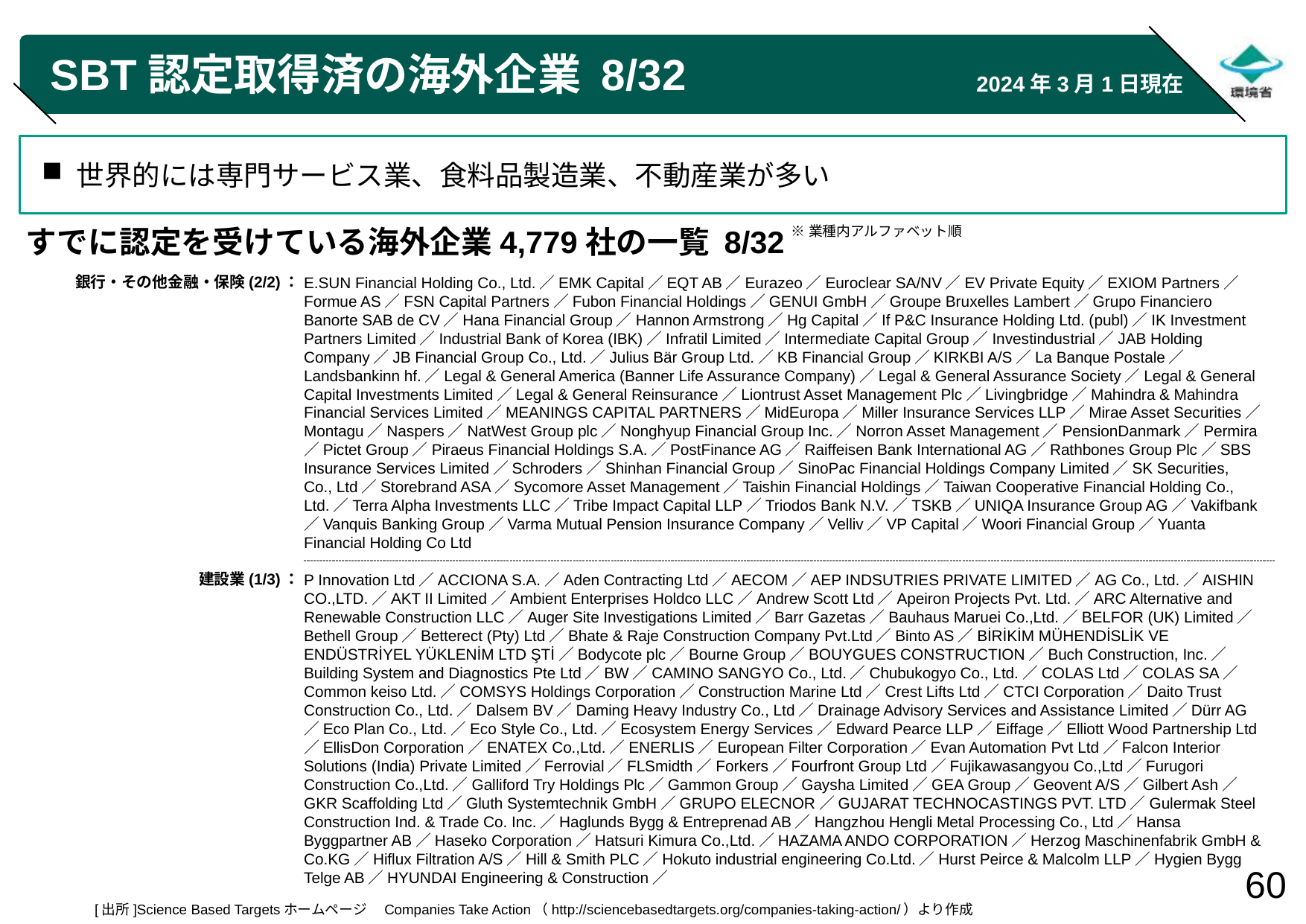

# SBT認定取得済の海外企業 8/32
2024年3月1日現在
世界的には専門サービス業、食料品製造業、不動産業が多い
※業種内アルファベット順
すでに認定を受けている海外企業4,779社の一覧 8/32
銀行・その他金融・保険(2/2)：

建設業(1/3)：

E.SUN Financial Holding Co., Ltd.／EMK Capital／EQT AB／Eurazeo／Euroclear SA/NV／EV Private Equity／EXIOM Partners／Formue AS／FSN Capital Partners／Fubon Financial Holdings／GENUI GmbH／Groupe Bruxelles Lambert／Grupo Financiero Banorte SAB de CV／Hana Financial Group／Hannon Armstrong／Hg Capital／If P&C Insurance Holding Ltd. (publ)／IK Investment Partners Limited／Industrial Bank of Korea (IBK)／Infratil Limited／Intermediate Capital Group／Investindustrial／JAB Holding Company／JB Financial Group Co., Ltd.／Julius Bär Group Ltd.／KB Financial Group／KIRKBI A/S／La Banque Postale／Landsbankinn hf.／Legal & General America (Banner Life Assurance Company)／Legal & General Assurance Society／Legal & General Capital Investments Limited／Legal & General Reinsurance／Liontrust Asset Management Plc／Livingbridge／Mahindra & Mahindra Financial Services Limited／MEANINGS CAPITAL PARTNERS／MidEuropa／Miller Insurance Services LLP／Mirae Asset Securities／Montagu／Naspers／NatWest Group plc／Nonghyup Financial Group Inc.／Norron Asset Management／PensionDanmark／Permira／Pictet Group／Piraeus Financial Holdings S.A.／PostFinance AG／Raiffeisen Bank International AG／Rathbones Group Plc／SBS Insurance Services Limited／Schroders／Shinhan Financial Group／SinoPac Financial Holdings Company Limited／SK Securities, Co., Ltd／Storebrand ASA／Sycomore Asset Management／Taishin Financial Holdings／Taiwan Cooperative Financial Holding Co., Ltd.／Terra Alpha Investments LLC／Tribe Impact Capital LLP／Triodos Bank N.V.／TSKB／UNIQA Insurance Group AG／Vakifbank／Vanquis Banking Group／Varma Mutual Pension Insurance Company／Velliv／VP Capital／Woori Financial Group／Yuanta Financial Holding Co Ltd

P Innovation Ltd／ACCIONA S.A.／Aden Contracting Ltd／AECOM／AEP INDSUTRIES PRIVATE LIMITED／AG Co., Ltd.／AISHIN CO.,LTD.／AKT II Limited／Ambient Enterprises Holdco LLC／Andrew Scott Ltd／Apeiron Projects Pvt. Ltd.／ARC Alternative and Renewable Construction LLC／Auger Site Investigations Limited／Barr Gazetas／Bauhaus Maruei Co.,Ltd.／BELFOR (UK) Limited／Bethell Group／Betterect (Pty) Ltd／Bhate & Raje Construction Company Pvt.Ltd／Binto AS／BİRİKİM MÜHENDİSLİK VE ENDÜSTRİYEL YÜKLENİM LTD ŞTİ／Bodycote plc／Bourne Group／BOUYGUES CONSTRUCTION／Buch Construction, Inc.／Building System and Diagnostics Pte Ltd／BW／CAMINO SANGYO Co., Ltd.／Chubukogyo Co., Ltd.／COLAS Ltd／COLAS SA／Common keiso Ltd.／COMSYS Holdings Corporation／Construction Marine Ltd／Crest Lifts Ltd／CTCI Corporation／Daito Trust Construction Co., Ltd.／Dalsem BV／Daming Heavy Industry Co., Ltd／Drainage Advisory Services and Assistance Limited／Dürr AG／Eco Plan Co., Ltd.／Eco Style Co., Ltd.／Ecosystem Energy Services／Edward Pearce LLP／Eiffage／Elliott Wood Partnership Ltd／EllisDon Corporation／ENATEX Co.,Ltd.／ENERLIS／European Filter Corporation／Evan Automation Pvt Ltd／Falcon Interior Solutions (India) Private Limited／Ferrovial／FLSmidth／Forkers／Fourfront Group Ltd／Fujikawasangyou Co.,Ltd／Furugori Construction Co.,Ltd.／Galliford Try Holdings Plc／Gammon Group／Gaysha Limited／GEA Group／Geovent A/S／Gilbert Ash／GKR Scaffolding Ltd／Gluth Systemtechnik GmbH／GRUPO ELECNOR／GUJARAT TECHNOCASTINGS PVT. LTD／Gulermak Steel Construction Ind. & Trade Co. Inc.／Haglunds Bygg & Entreprenad AB／Hangzhou Hengli Metal Processing Co., Ltd／Hansa Byggpartner AB／Haseko Corporation／Hatsuri Kimura Co.,Ltd.／HAZAMA ANDO CORPORATION／Herzog Maschinenfabrik GmbH & Co.KG／Hiflux Filtration A/S／Hill & Smith PLC／Hokuto industrial engineering Co.Ltd.／Hurst Peirce & Malcolm LLP／Hygien Bygg Telge AB／HYUNDAI Engineering & Construction／
[出所]Science Based Targetsホームページ　Companies Take Action（http://sciencebasedtargets.org/companies-taking-action/）より作成